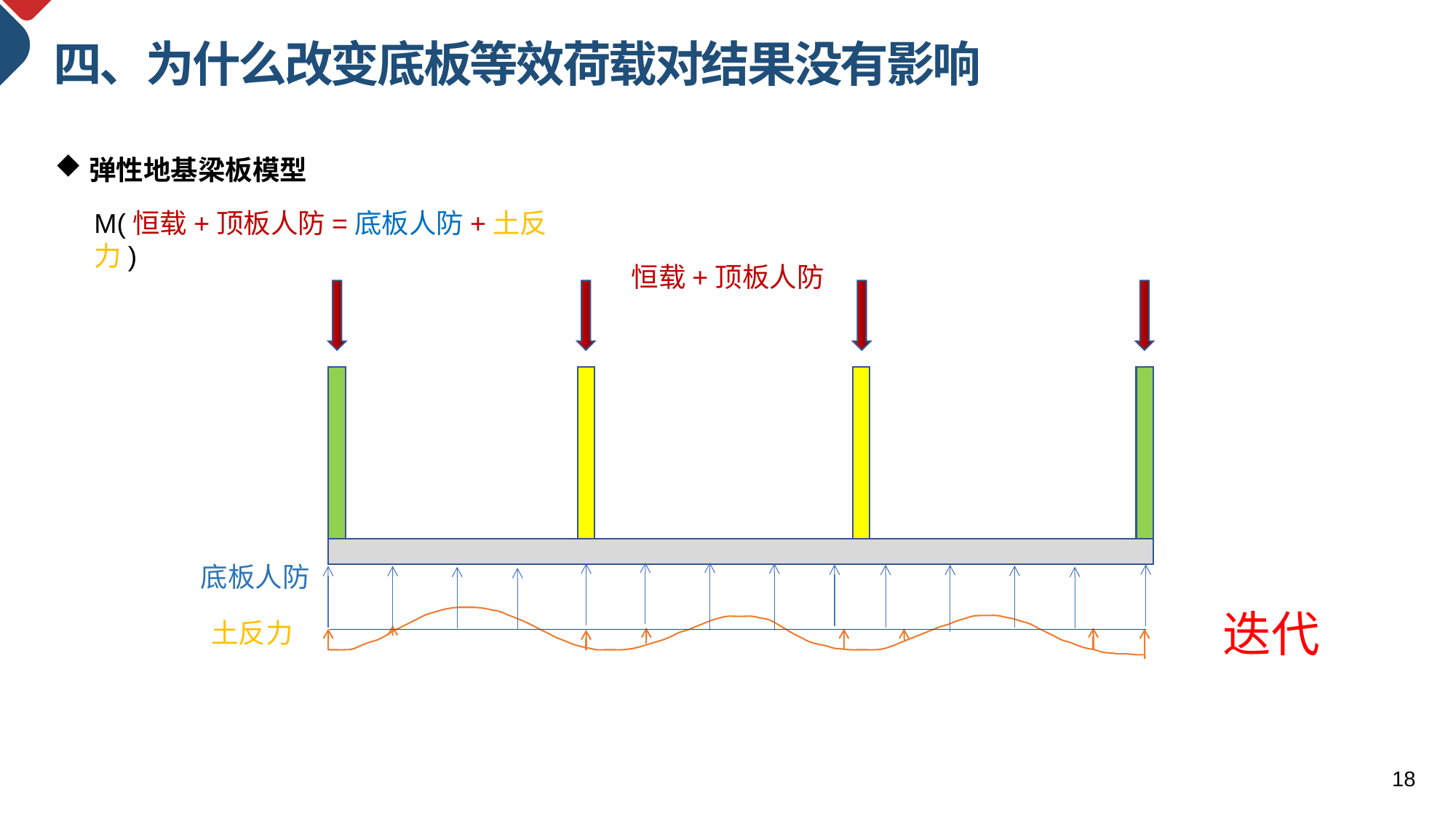

四、为什么改变底板等效荷载对结果没有影响
弹性地基梁板模型

M(恒载+顶板人防=底板人防+土反力)
恒载+顶板人防

底板人防
迭代

土反力